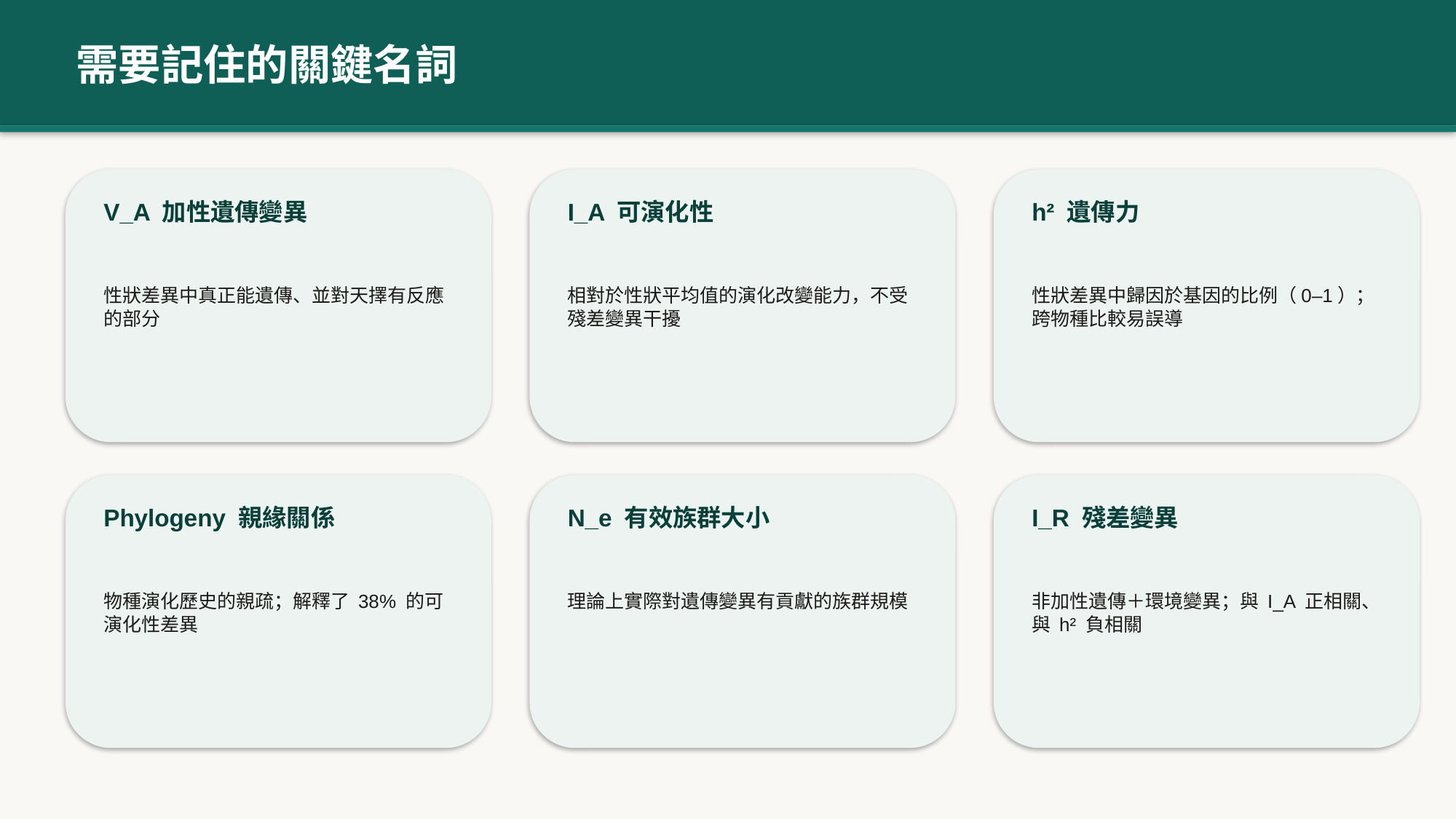

需要記住的關鍵名詞

V_A 加性遺傳變異
I_A 可演化性
h² 遺傳力
性狀差異中真正能遺傳、並對天擇有反應的部分
相對於性狀平均值的演化改變能力，不受殘差變異干擾
性狀差異中歸因於基因的比例（0–1）；跨物種比較易誤導

Phylogeny 親緣關係
N_e 有效族群大小
I_R 殘差變異
物種演化歷史的親疏；解釋了 38% 的可演化性差異
理論上實際對遺傳變異有貢獻的族群規模
非加性遺傳＋環境變異；與 I_A 正相關、與 h² 負相關